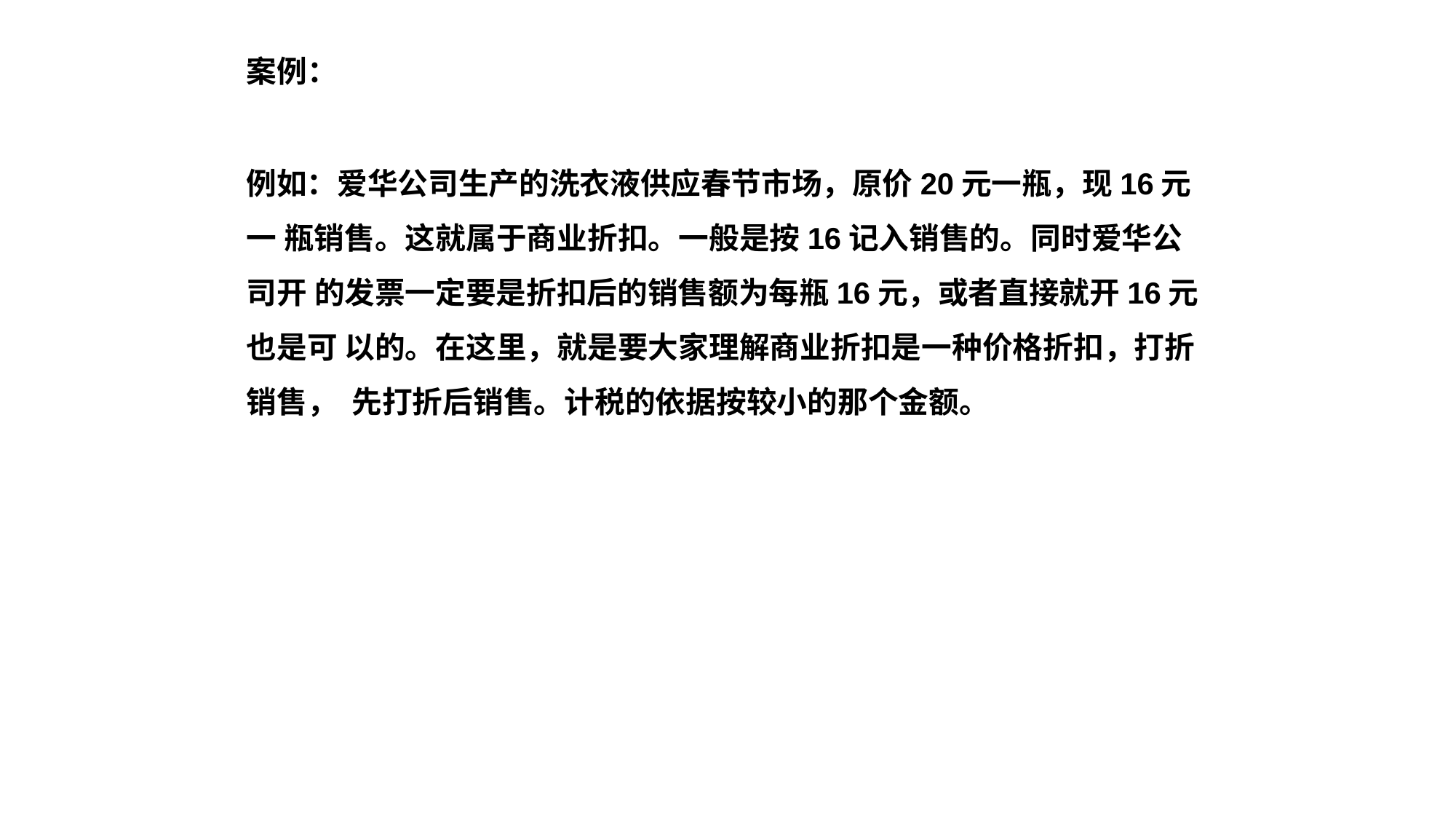

案例：

例如：爱华公司生产的洗衣液供应春节市场，原价20元一瓶，现16元一 瓶销售。这就属于商业折扣。一般是按16记入销售的。同时爱华公司开 的发票一定要是折扣后的销售额为每瓶16元，或者直接就开16元也是可 以的。在这里，就是要大家理解商业折扣是一种价格折扣，打折销售，  先打折后销售。计税的依据按较小的那个金额。